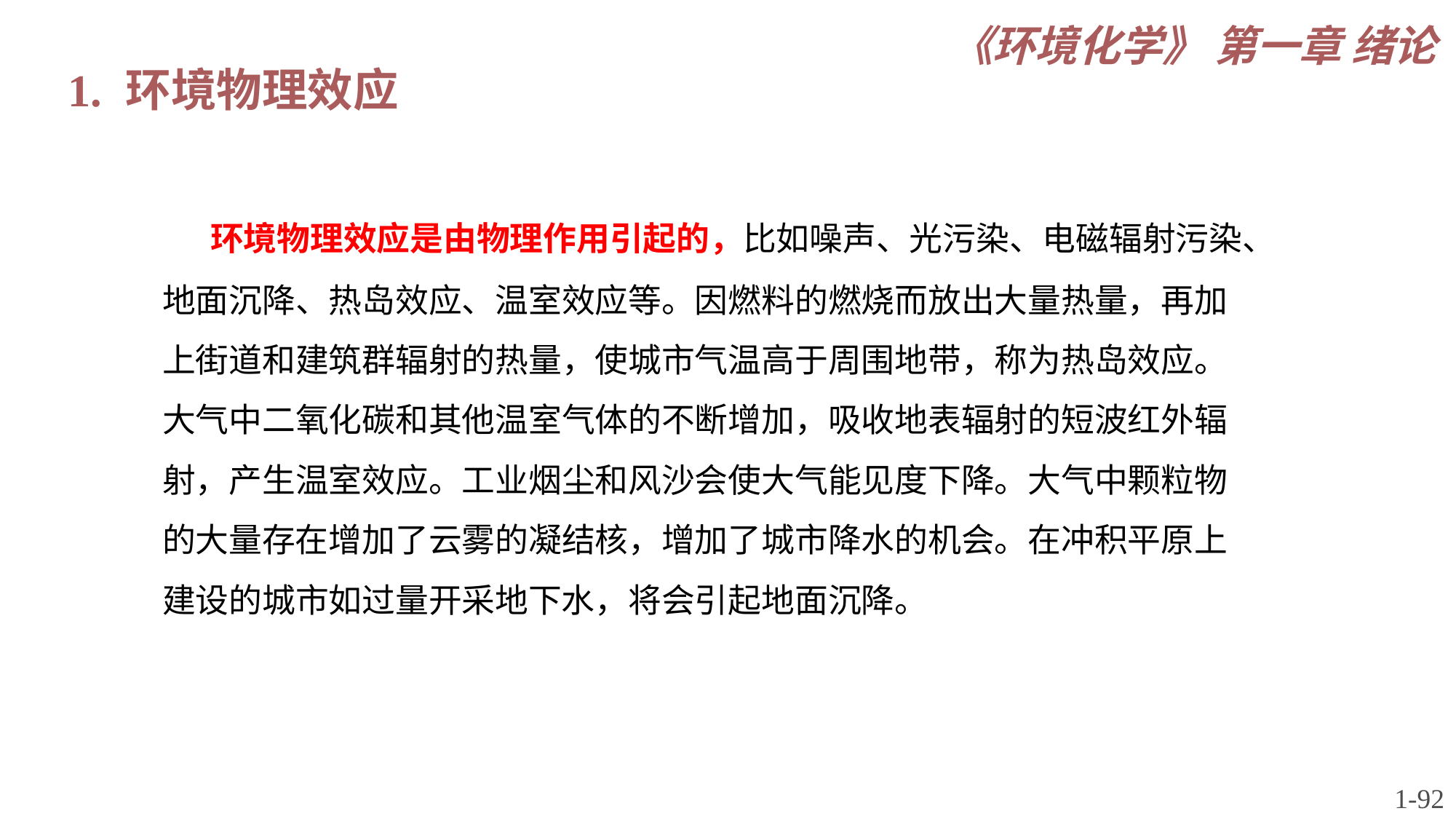

《环境化学》 第一章 绪论
1. 环境物理效应
    环境物理效应是由物理作用引起的，比如噪声、光污染、电磁辐射污染、地面沉降、热岛效应、温室效应等。因燃料的燃烧而放出大量热量，再加上街道和建筑群辐射的热量，使城市气温高于周围地带，称为热岛效应。大气中二氧化碳和其他温室气体的不断增加，吸收地表辐射的短波红外辐射，产生温室效应。工业烟尘和风沙会使大气能见度下降。大气中颗粒物的大量存在增加了云雾的凝结核，增加了城市降水的机会。在冲积平原上建设的城市如过量开采地下水，将会引起地面沉降。
1-92